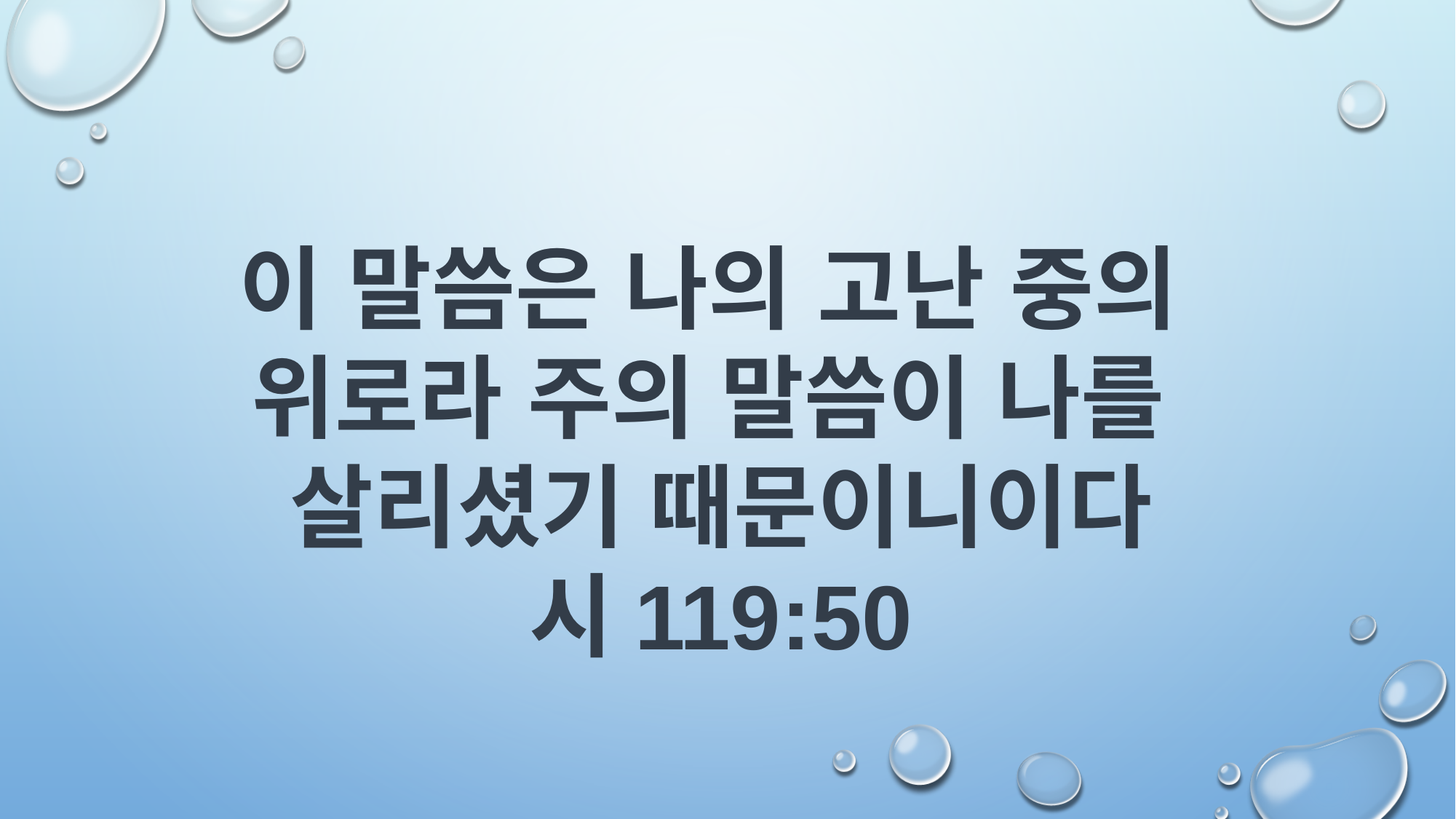

이 말씀은 나의 고난 중의
위로라 주의 말씀이 나를
살리셨기 때문이니이다
시119:50